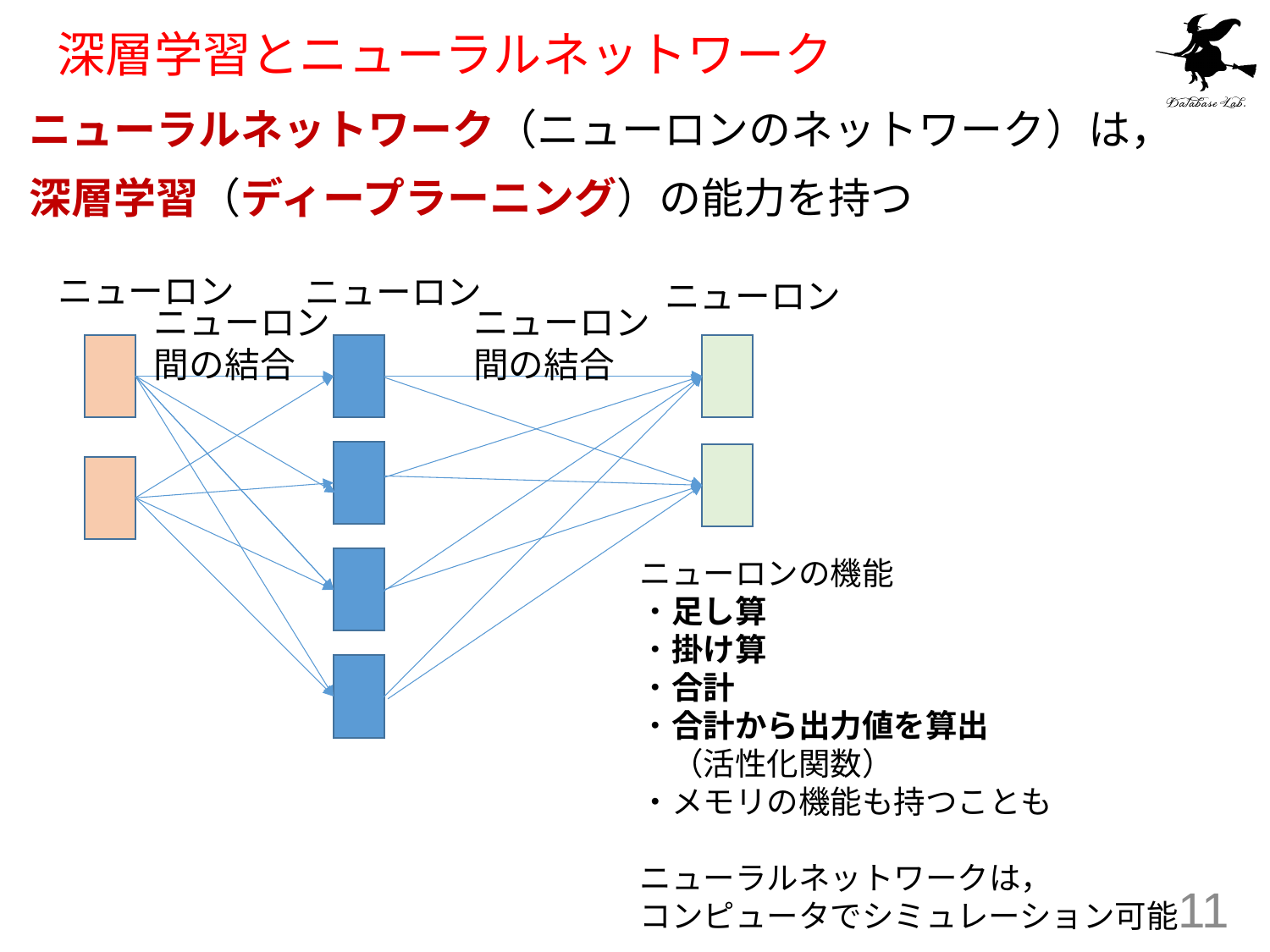

# 深層学習とニューラルネットワーク
ニューラルネットワーク（ニューロンのネットワーク）は，
深層学習（ディープラーニング）の能力を持つ
ニューロン
ニューロン
ニューロン
ニューロン間の結合
ニューロン間の結合

ニューロンの機能
・足し算
・掛け算
・合計
・合計から出力値を算出
　（活性化関数）
・メモリの機能も持つことも

ニューラルネットワークは，
コンピュータでシミュレーション可能

11